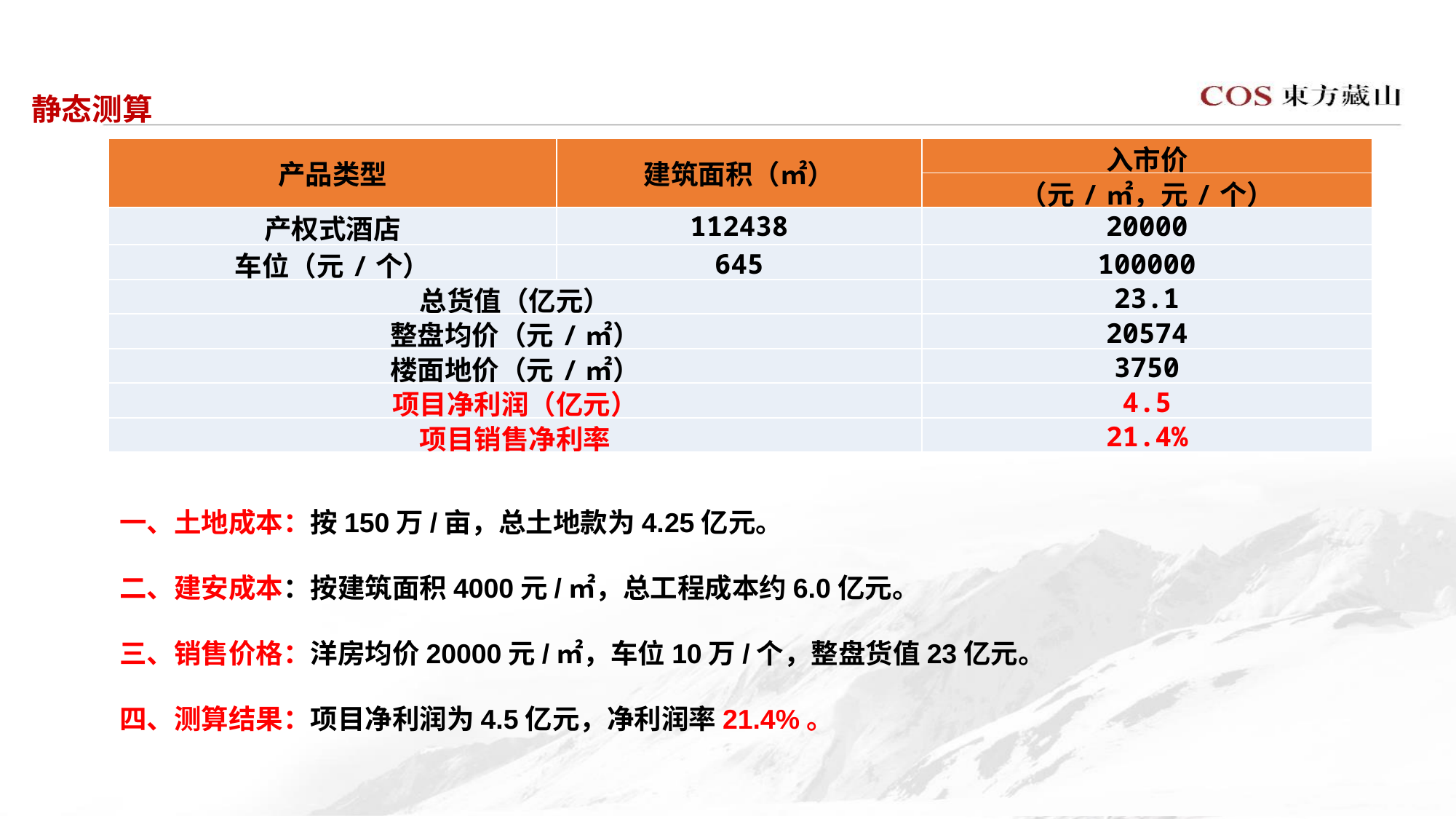

静态测算
| 产品类型 | 建筑面积（㎡） | 入市价 |
| --- | --- | --- |
|  |  | （元/㎡，元/个） |
| 产权式酒店 | 112438 | 20000 |
| 车位（元/个） | 645 | 100000 |
| 总货值（亿元） |  | 23.1 |
| 整盘均价（元/㎡） |  | 20574 |
| 楼面地价（元/㎡） |  | 3750 |
| 项目净利润（亿元） |  | 4.5 |
| 项目销售净利率 |  | 21.4% |
一、土地成本：按150万/亩，总土地款为4.25亿元。
二、建安成本：按建筑面积4000元/㎡，总工程成本约6.0亿元。
三、销售价格：洋房均价20000元/㎡，车位10万/个，整盘货值23亿元。
四、测算结果：项目净利润为4.5亿元，净利润率21.4%。